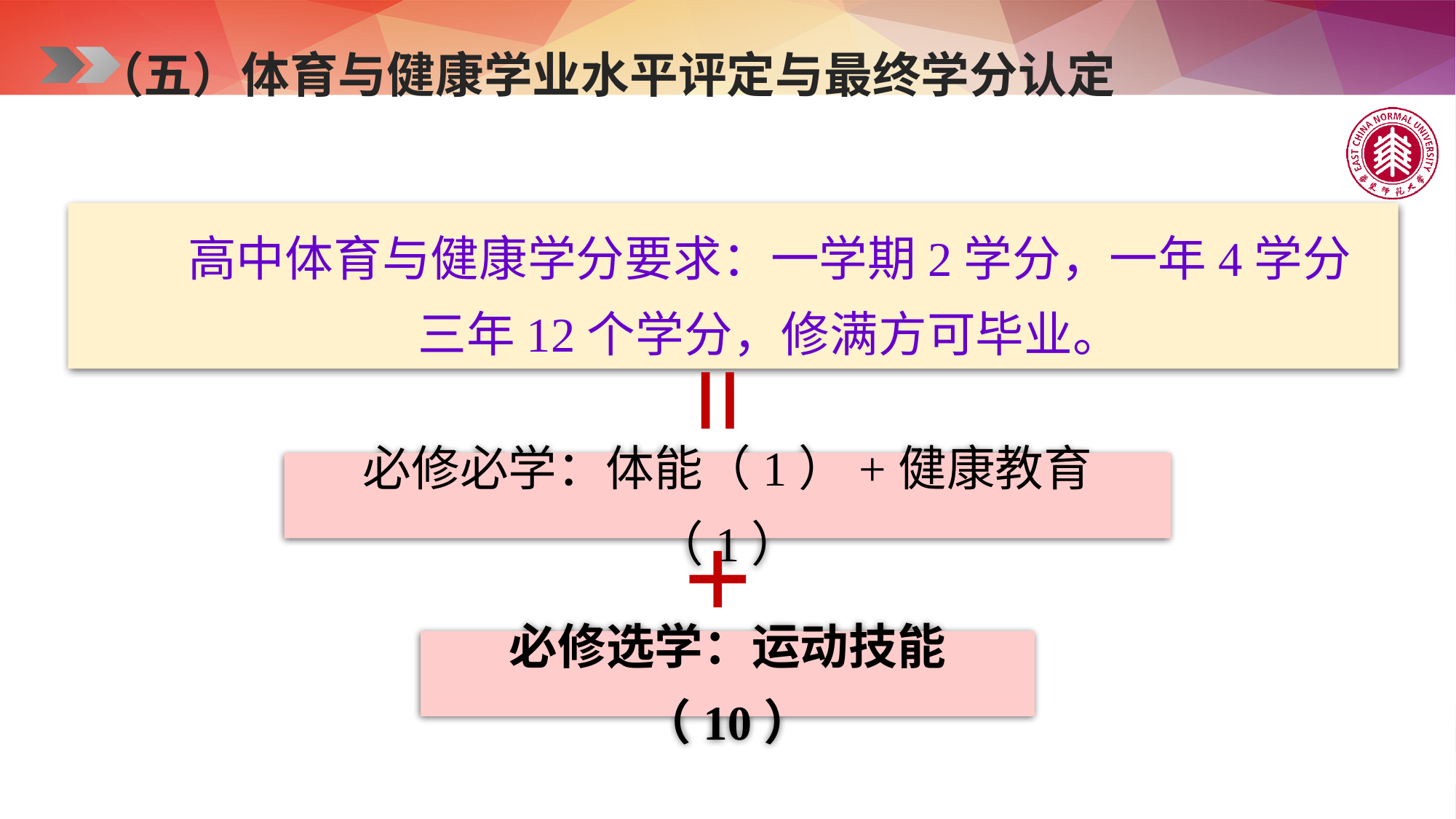

（五）体育与健康学业水平评定与最终学分认定

高中体育与健康学分要求：一学期2学分，一年4学分
三年12个学分，修满方可毕业。
=
必修必学：体能（1）+健康教育（1）
+
必修选学：运动技能（10）